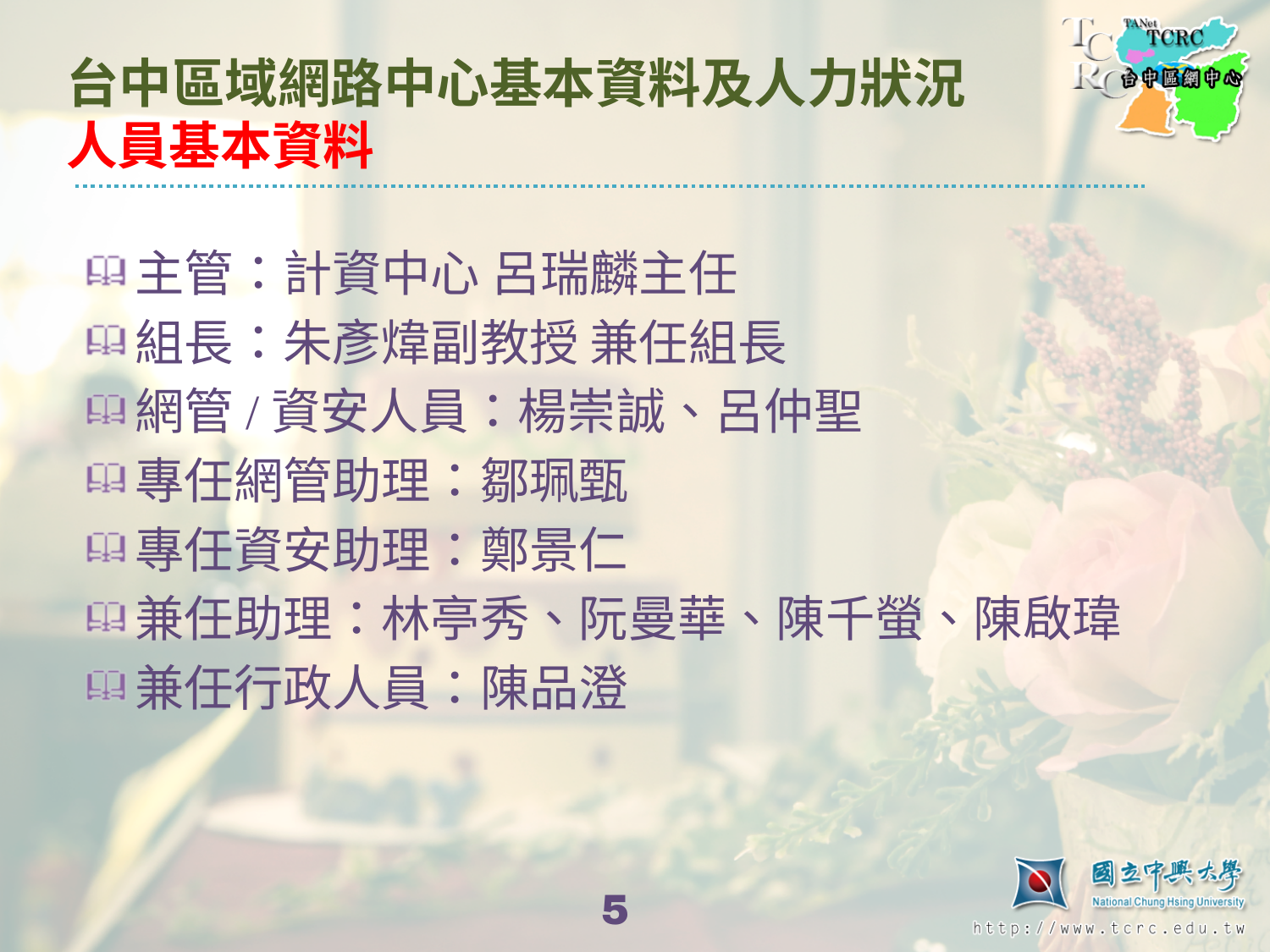

# 台中區域網路中心基本資料及人力狀況 人員基本資料
主管：計資中心 呂瑞麟主任
組長：朱彥煒副教授 兼任組長
網管/資安人員：楊崇誠、呂仲聖
專任網管助理：鄒珮甄
專任資安助理：鄭景仁
兼任助理：林亭秀、阮曼華、陳千螢、陳啟瑋
兼任行政人員：陳品澄